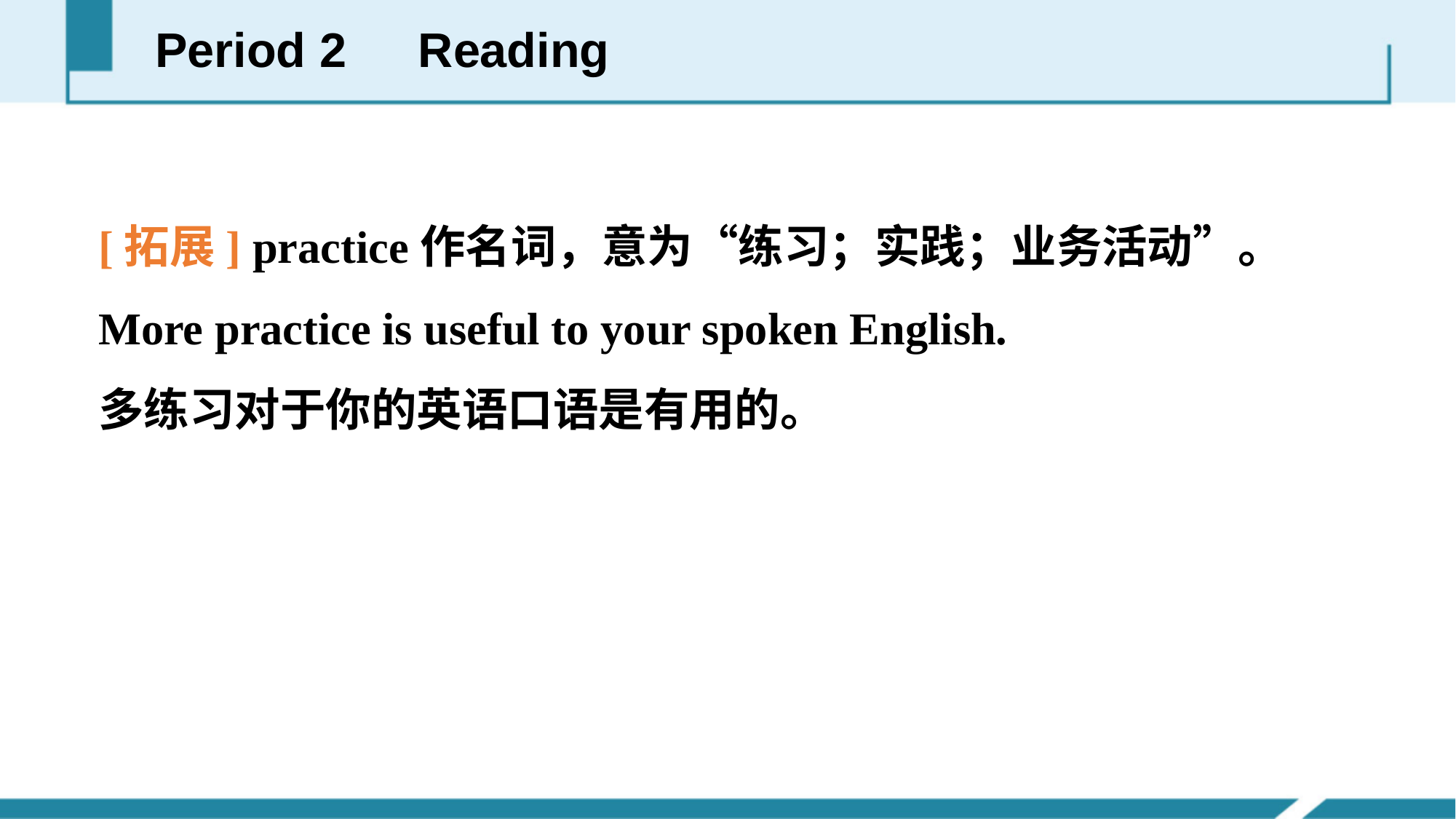

Period 2　Reading
[拓展] practice作名词，意为“练习；实践；业务活动”。
More practice is useful to your spoken English.
多练习对于你的英语口语是有用的。